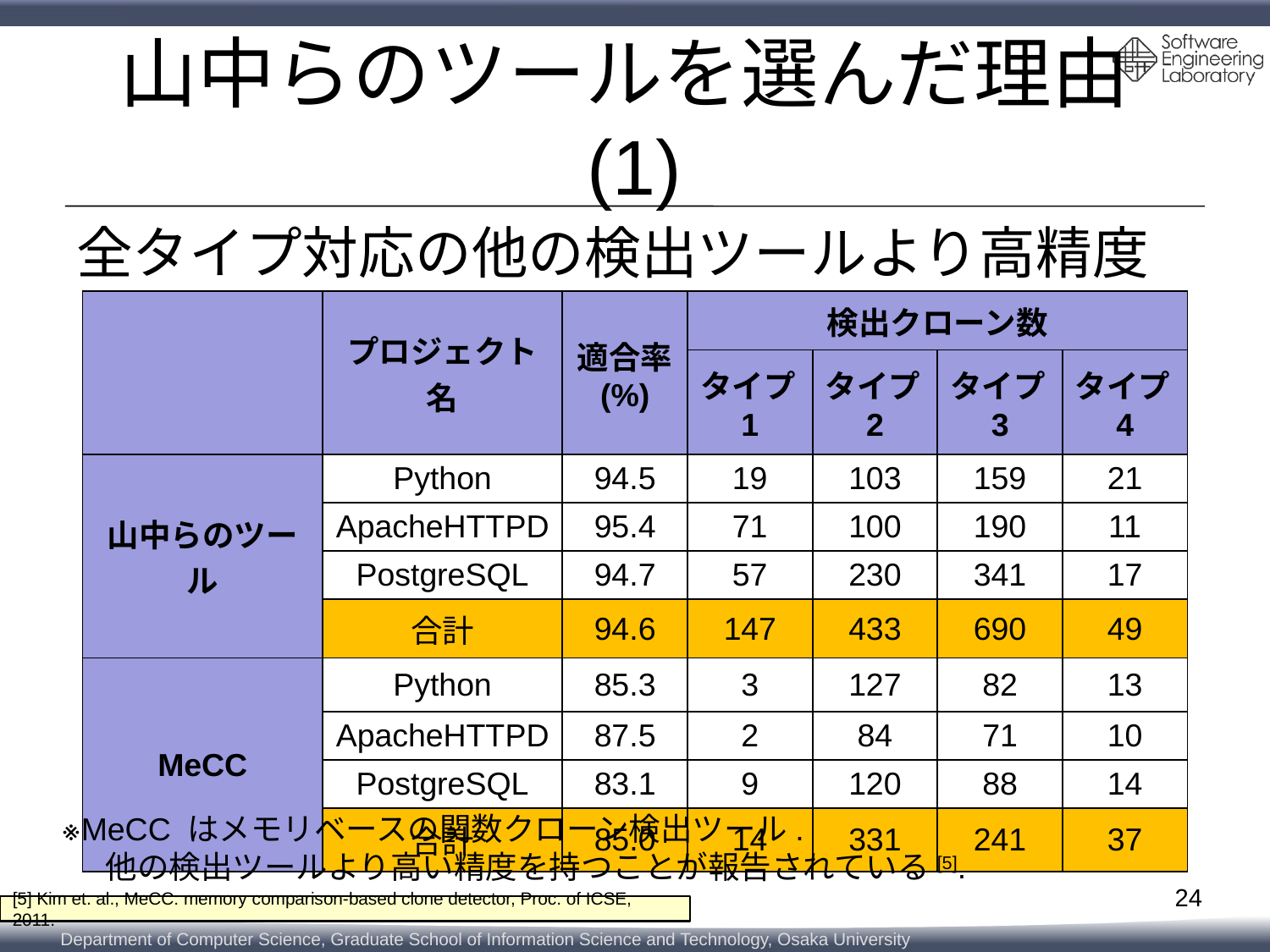

# 山中らのツールを選んだ理由(1)
全タイプ対応の他の検出ツールより高精度

|  | プロジェクト名 | 適合率 (%) | 検出クローン数 |  |  |  |
| --- | --- | --- | --- | --- | --- | --- |
|  |  |  | タイプ1 | タイプ2 | タイプ3 | タイプ4 |
| 山中らのツール | Python | 94.5 | 19 | 103 | 159 | 21 |
|  | ApacheHTTPD | 95.4 | 71 | 100 | 190 | 11 |
|  | PostgreSQL | 94.7 | 57 | 230 | 341 | 17 |
|  | 合計 | 94.6 | 147 | 433 | 690 | 49 |
| MeCC | Python | 85.3 | 3 | 127 | 82 | 13 |
|  | ApacheHTTPD | 87.5 | 2 | 84 | 71 | 10 |
|  | PostgreSQL | 83.1 | 9 | 120 | 88 | 14 |
|  | 合計 | 85.0 | 14 | 331 | 241 | 37 |
※MeCC はメモリベースの関数クローン検出ツール.
    他の検出ツールより高い精度を持つことが報告されている[5].
24
[5] Kim et. al., MeCC: memory comparison-based clone detector, Proc. of ICSE, 2011.